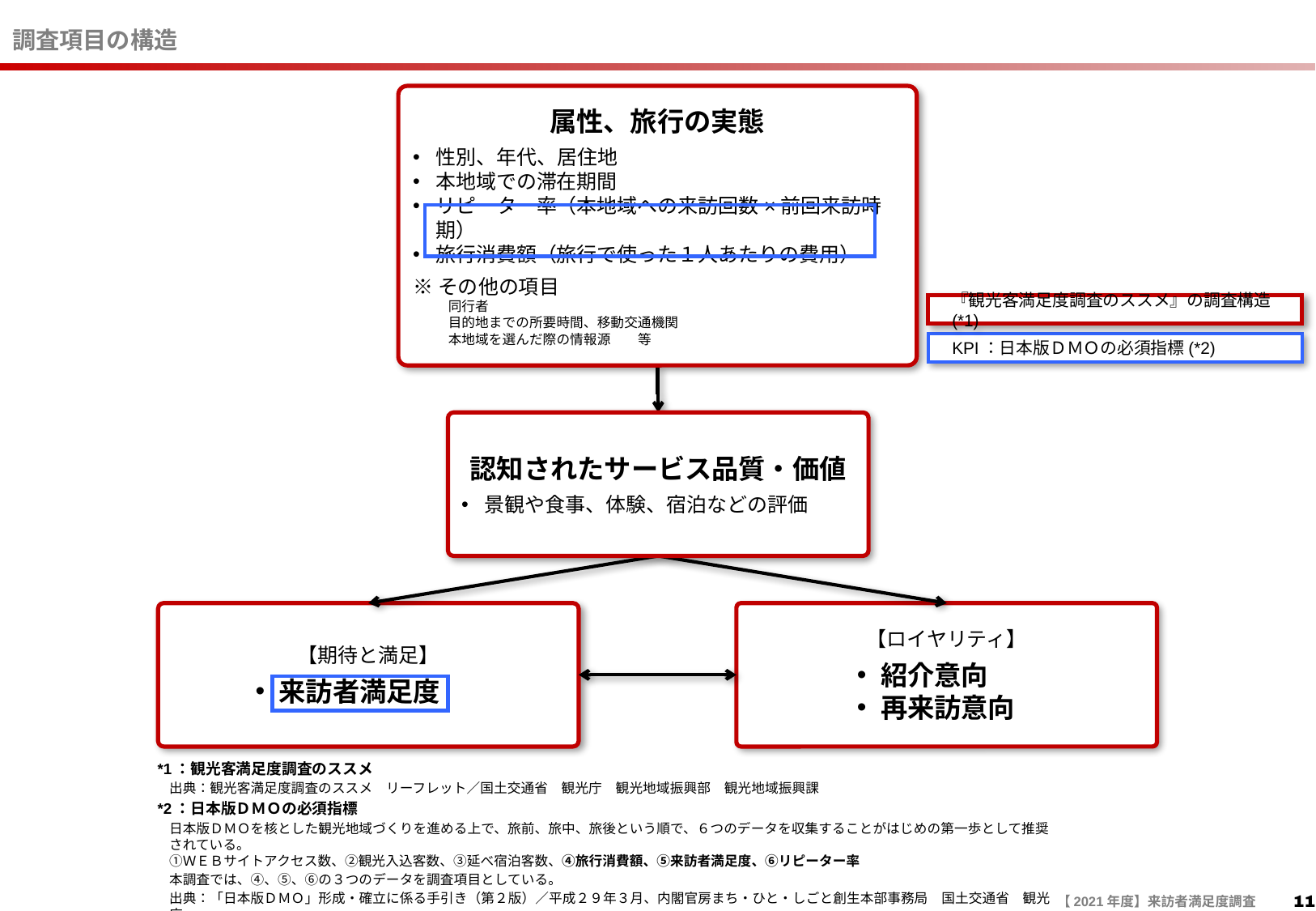

# 調査項目の構造
属性、旅行の実態

性別、年代、居住地
本地域での滞在期間
リピーター率（本地域への来訪回数×前回来訪時期）
旅行消費額（旅行で使った１人あたりの費用）

※その他の項目
	同行者
	目的地までの所要時間、移動交通機関
	本地域を選んだ際の情報源　　等

『観光客満足度調査のススメ』の調査構造(*1)
KPI：日本版ＤＭＯの必須指標(*2)
認知されたサービス品質・価値

景観や食事、体験、宿泊などの評価
【期待と満足】

来訪者満足度
【ロイヤリティ】

紹介意向
再来訪意向

*1：観光客満足度調査のススメ
出典：観光客満足度調査のススメ　リーフレット／国土交通省　観光庁　観光地域振興部　観光地域振興課
*2：日本版ＤＭＯの必須指標
日本版ＤＭＯを核とした観光地域づくりを進める上で、旅前、旅中、旅後という順で、６つのデータを収集することがはじめの第一歩として推奨されている。
①ＷＥＢサイトアクセス数、②観光入込客数、③延べ宿泊客数、④旅行消費額、⑤来訪者満足度、⑥リピーター率
本調査では、④、⑤、⑥の３つのデータを調査項目としている。
出典：「日本版ＤＭＯ」形成・確立に係る手引き（第２版）／平成２９年３月、内閣官房まち・ひと・しごと創生本部事務局　国土交通省　観光庁
11
【2021年度】来訪者満足度調査